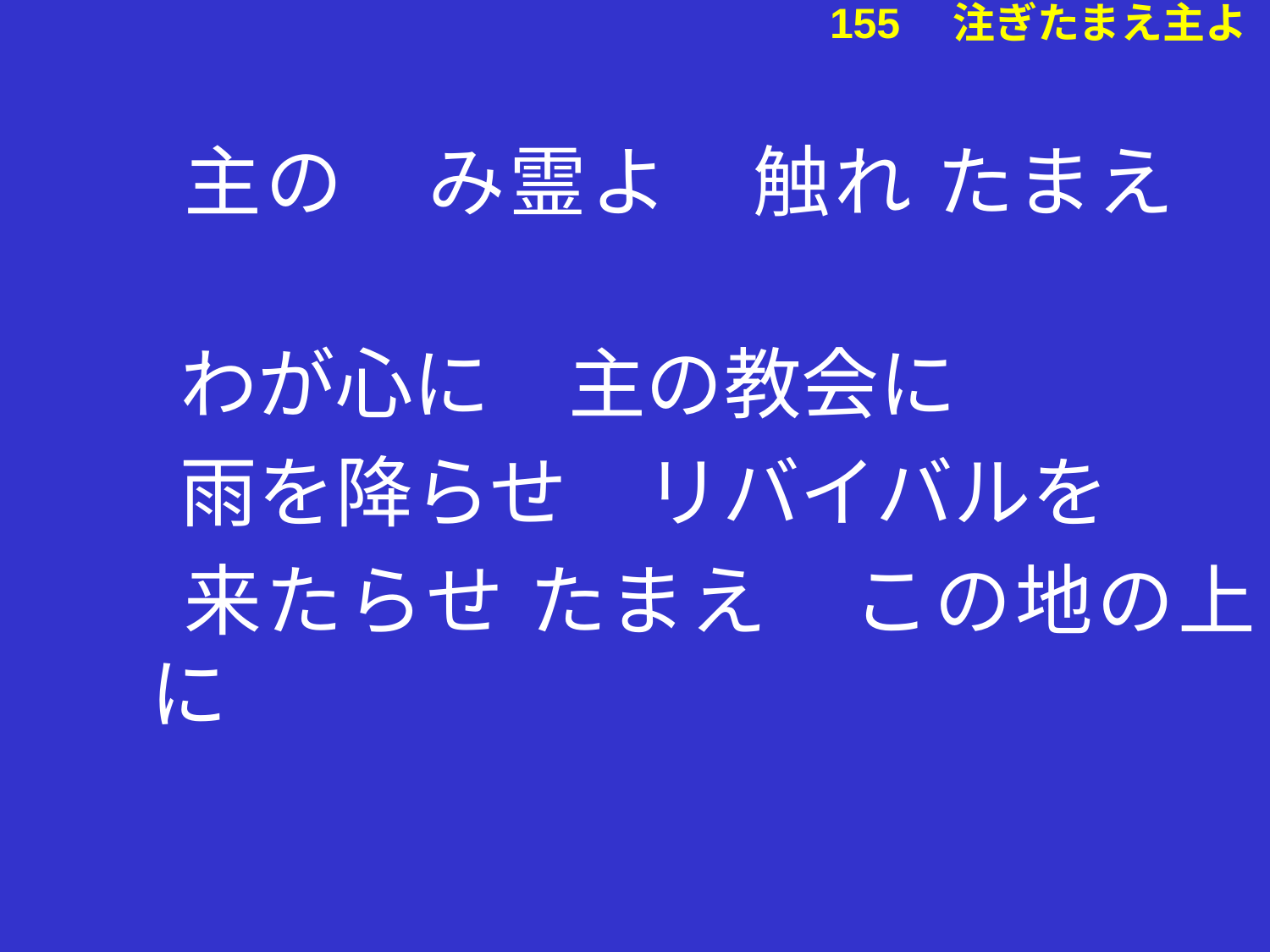

# 155　注ぎたまえ主よ
　主の　み霊よ　触れ たまえ
　わが心に　主の教会に
　雨を降らせ　リバイバルを
　来たらせ たまえ　この地の上に